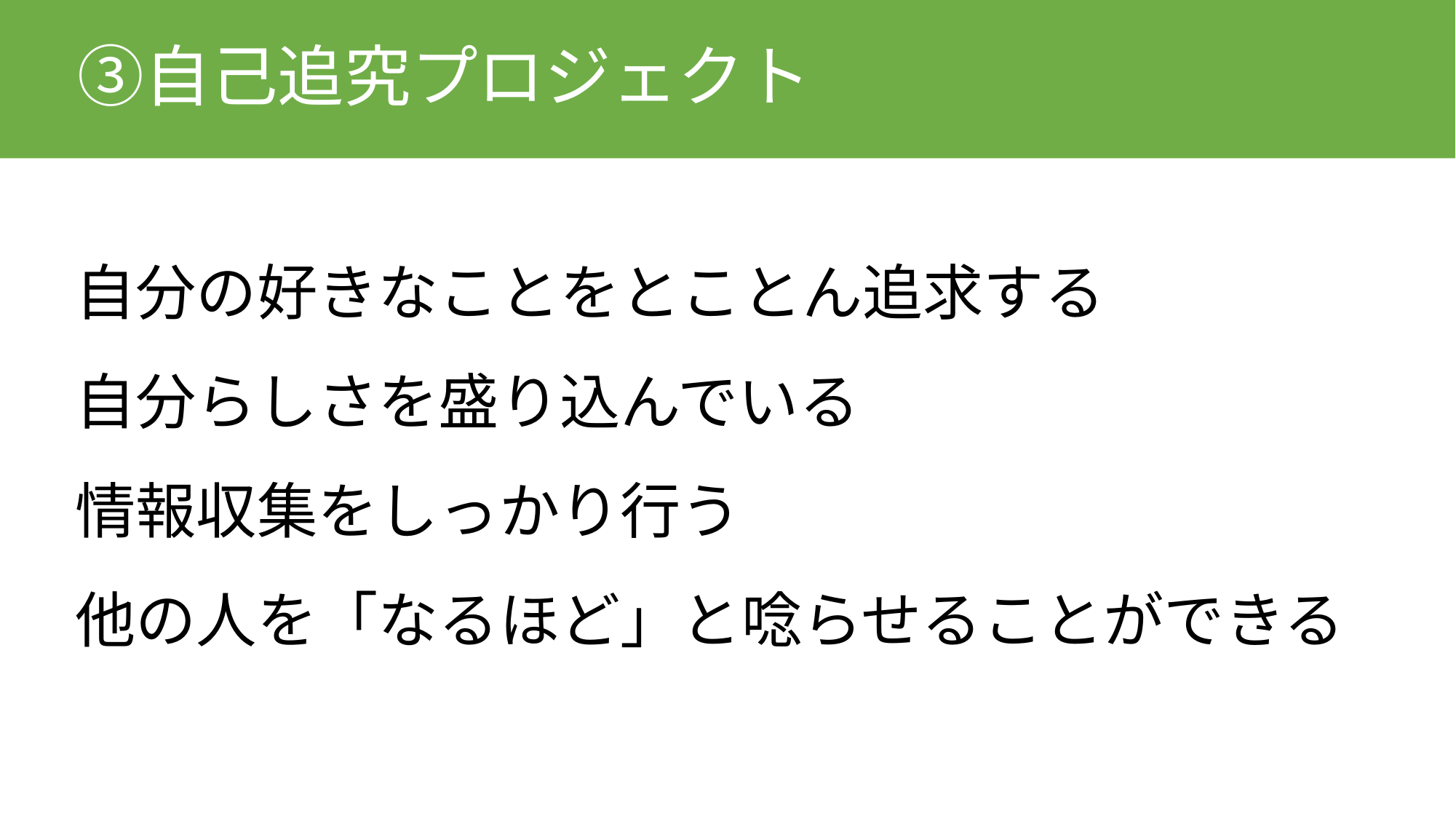

# ③自己追究プロジェクト
自分の好きなことをとことん追求する
自分らしさを盛り込んでいる
情報収集をしっかり行う
他の人を「なるほど」と唸らせることができる